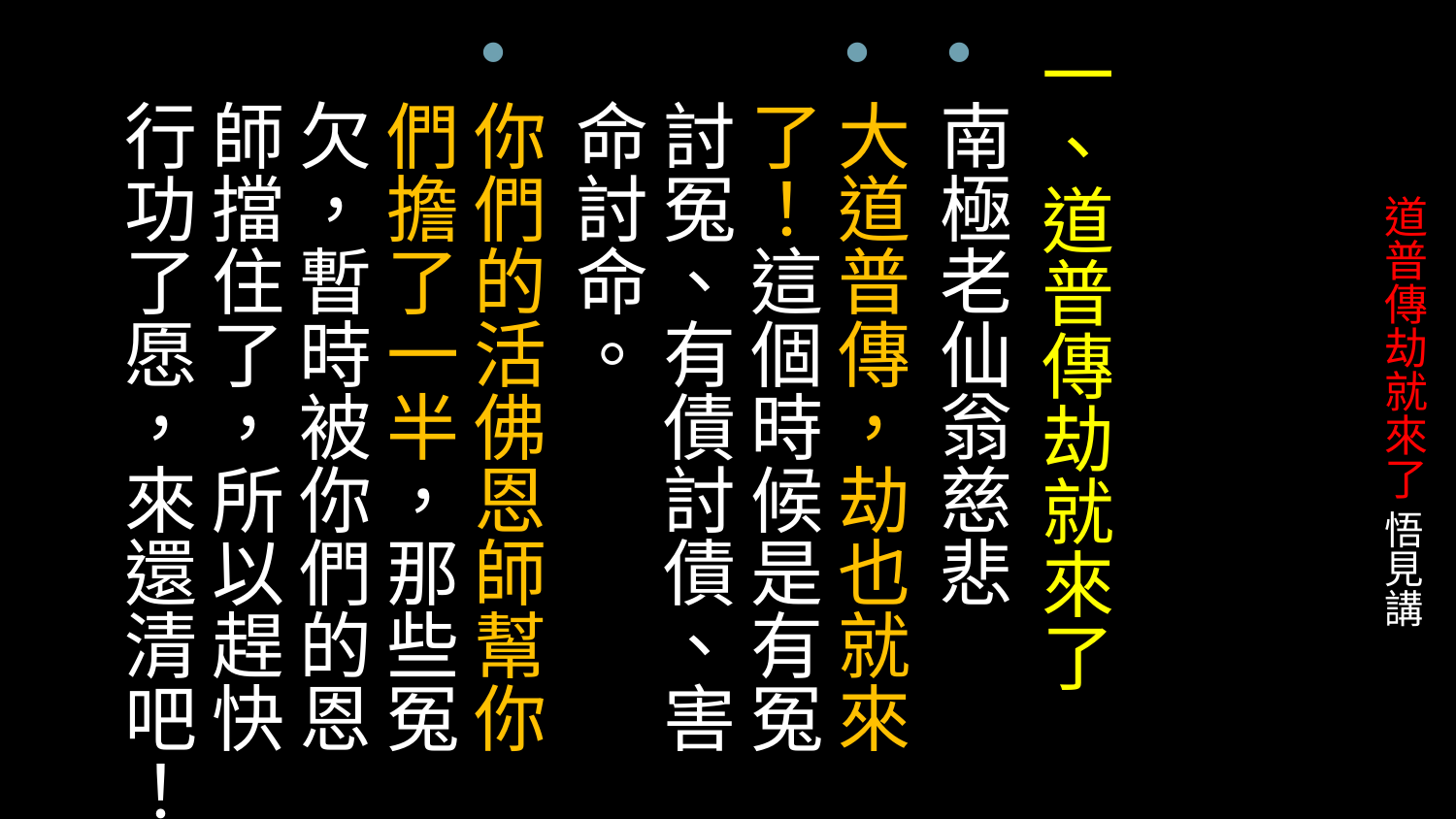

一、道普傳劫就來了
南極老仙翁慈悲
大道普傳，劫也就來了！這個時候是有冤討冤、有債討債、害命討命。
你們的活佛恩師幫你們擔了一半，那些冤欠，暫時被你們的恩師擋住了，所以趕快行功了愿，來還清吧！

# 道普傳劫就來了 悟見講